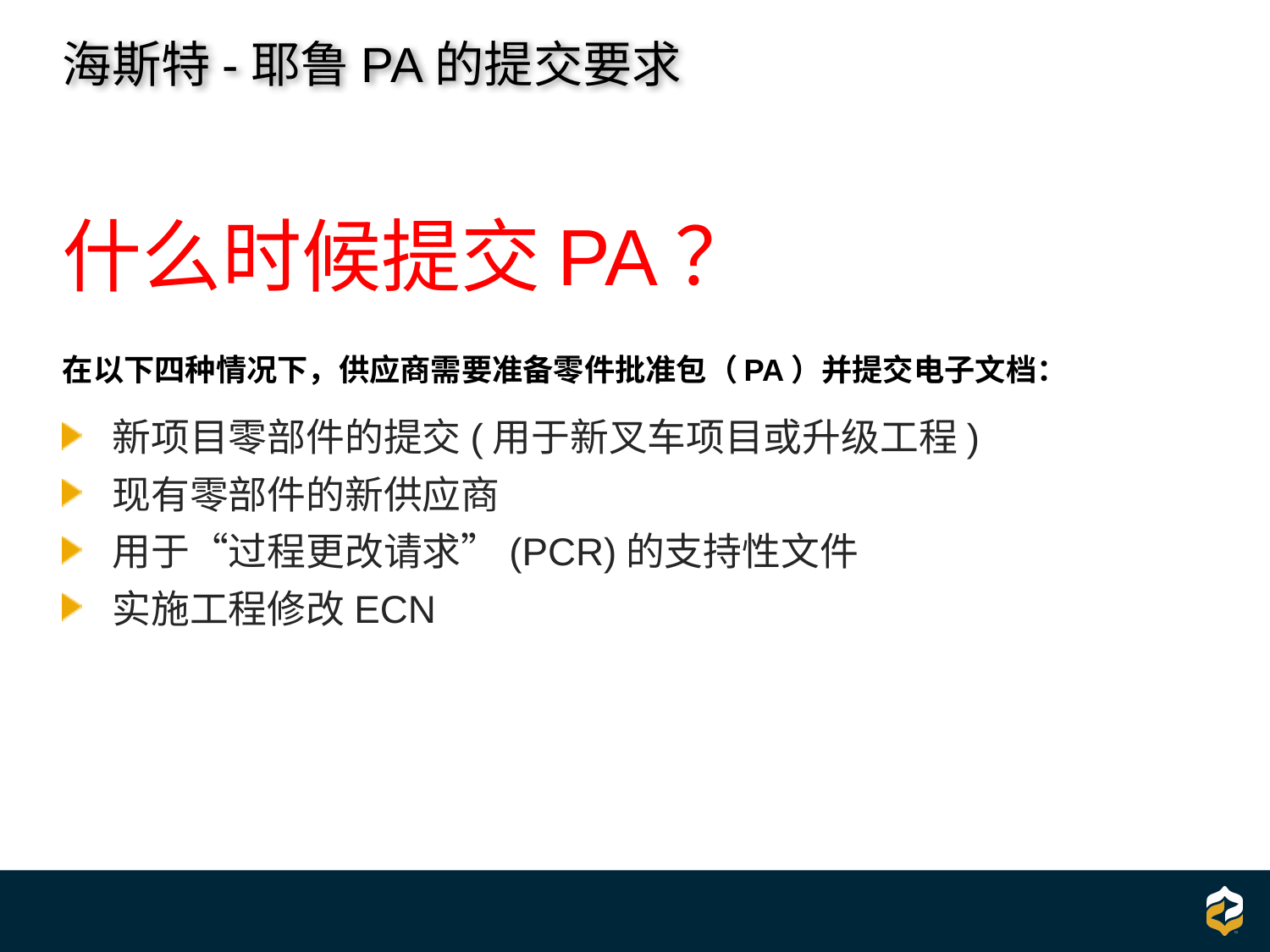

# 海斯特-耶鲁PA的提交要求
什么时候提交PA？

在以下四种情况下，供应商需要准备零件批准包（PA）并提交电子文档：
新项目零部件的提交(用于新叉车项目或升级工程)
现有零部件的新供应商
用于“过程更改请求”(PCR)的支持性文件
实施工程修改ECN